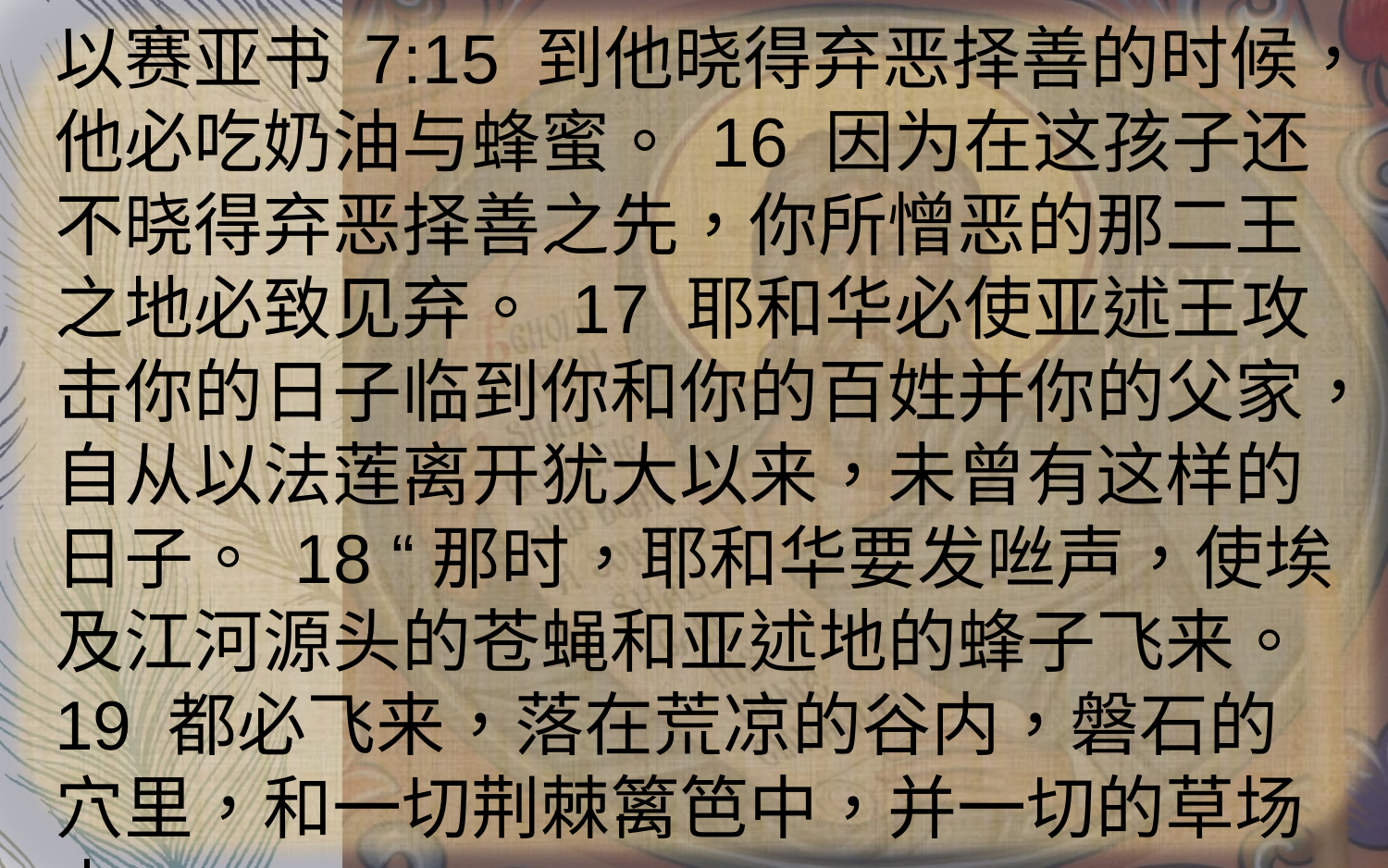

以赛亚书 7:15 到他晓得弃恶择善的时候，他必吃奶油与蜂蜜。 16 因为在这孩子还不晓得弃恶择善之先，你所憎恶的那二王之地必致见弃。 17 耶和华必使亚述王攻击你的日子临到你和你的百姓并你的父家，自从以法莲离开犹大以来，未曾有这样的日子。 18 “那时，耶和华要发咝声，使埃及江河源头的苍蝇和亚述地的蜂子飞来。 19 都必飞来，落在荒凉的谷内，磐石的穴里，和一切荆棘篱笆中，并一切的草场上。